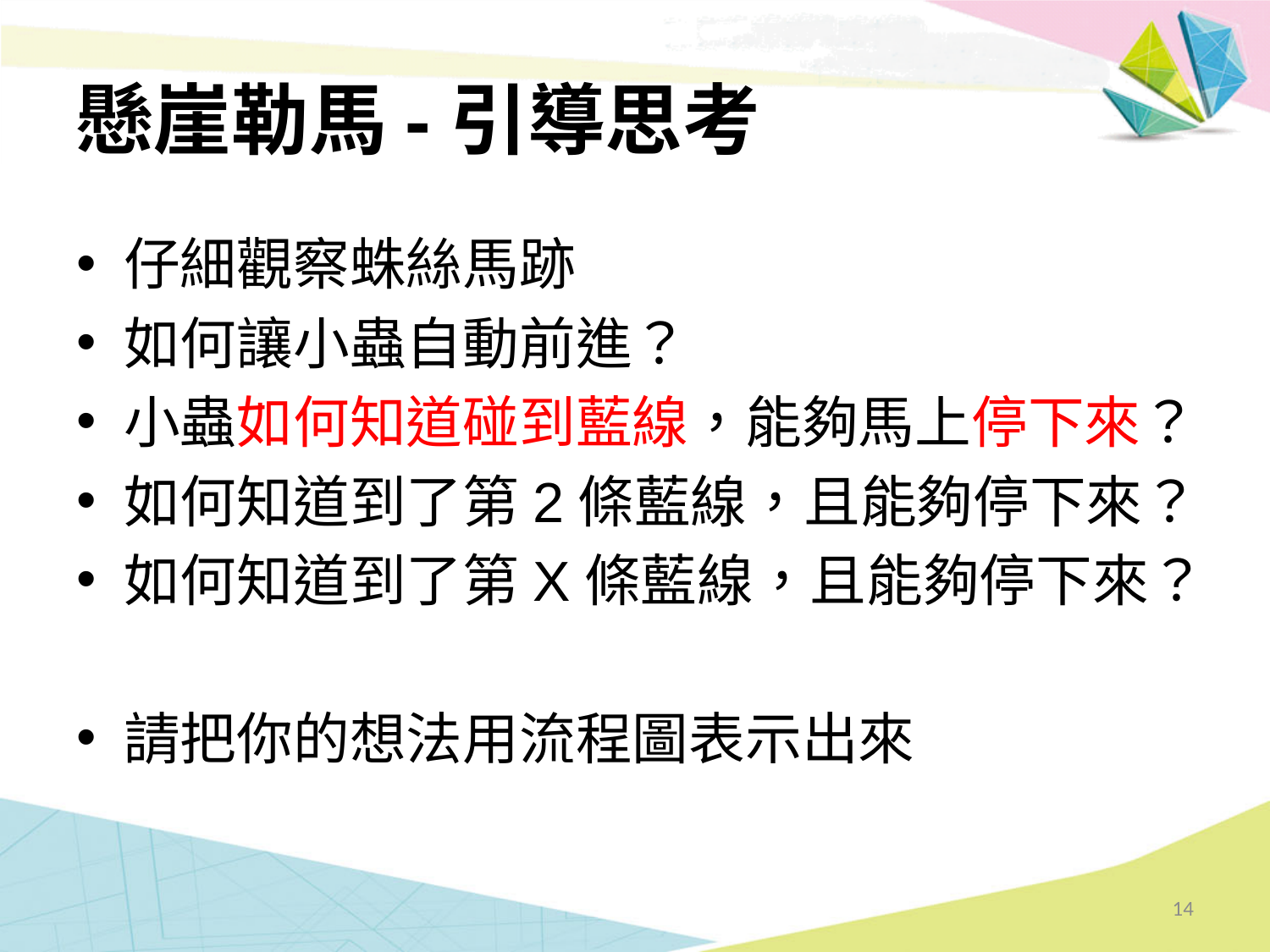

# 懸崖勒馬-引導思考
仔細觀察蛛絲馬跡
如何讓小蟲自動前進？
小蟲如何知道碰到藍線，能夠馬上停下來？
如何知道到了第2條藍線，且能夠停下來？
如何知道到了第X條藍線，且能夠停下來？

請把你的想法用流程圖表示出來
14